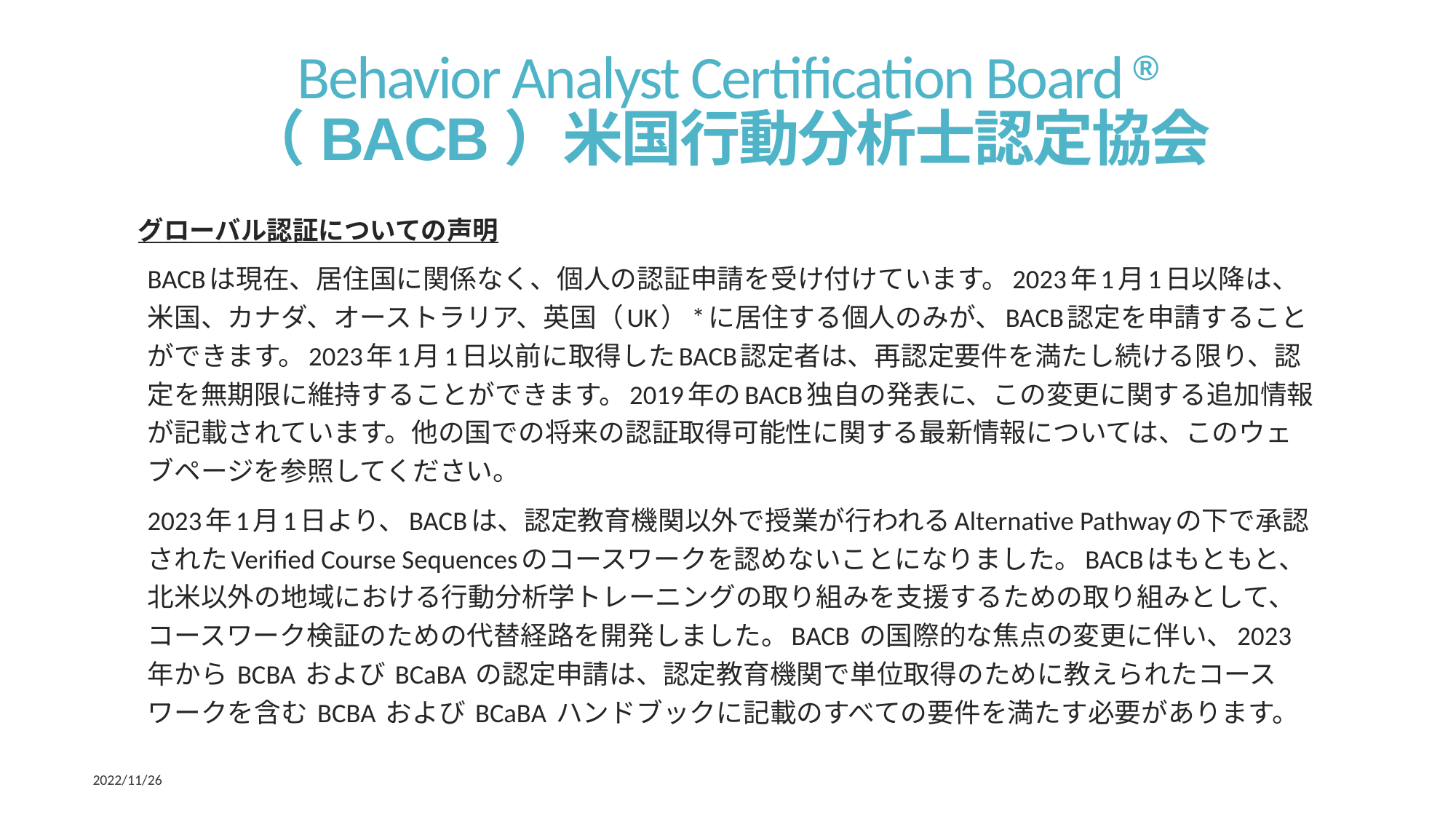

# Behavior Analyst Certification Board ® （BACB）米国行動分析士認定協会
グローバル認証についての声明
BACBは現在、居住国に関係なく、個人の認証申請を受け付けています。2023年1月1日以降は、米国、カナダ、オーストラリア、英国（UK）*に居住する個人のみが、BACB認定を申請することができます。2023年1月1日以前に取得したBACB認定者は、再認定要件を満たし続ける限り、認定を無期限に維持することができます。2019年のBACB独自の発表に、この変更に関する追加情報が記載されています。他の国での将来の認証取得可能性に関する最新情報については、このウェブページを参照してください。
2023年1月1日より、BACBは、認定教育機関以外で授業が行われるAlternative Pathwayの下で承認されたVerified Course Sequencesのコースワークを認めないことになりました。BACBはもともと、北米以外の地域における行動分析学トレーニングの取り組みを支援するための取り組みとして、コースワーク検証のための代替経路を開発しました。BACB の国際的な焦点の変更に伴い、2023 年から BCBA および BCaBA の認定申請は、認定教育機関で単位取得のために教えられたコースワークを含む BCBA および BCaBA ハンドブックに記載のすべての要件を満たす必要があります。

2022/11/26